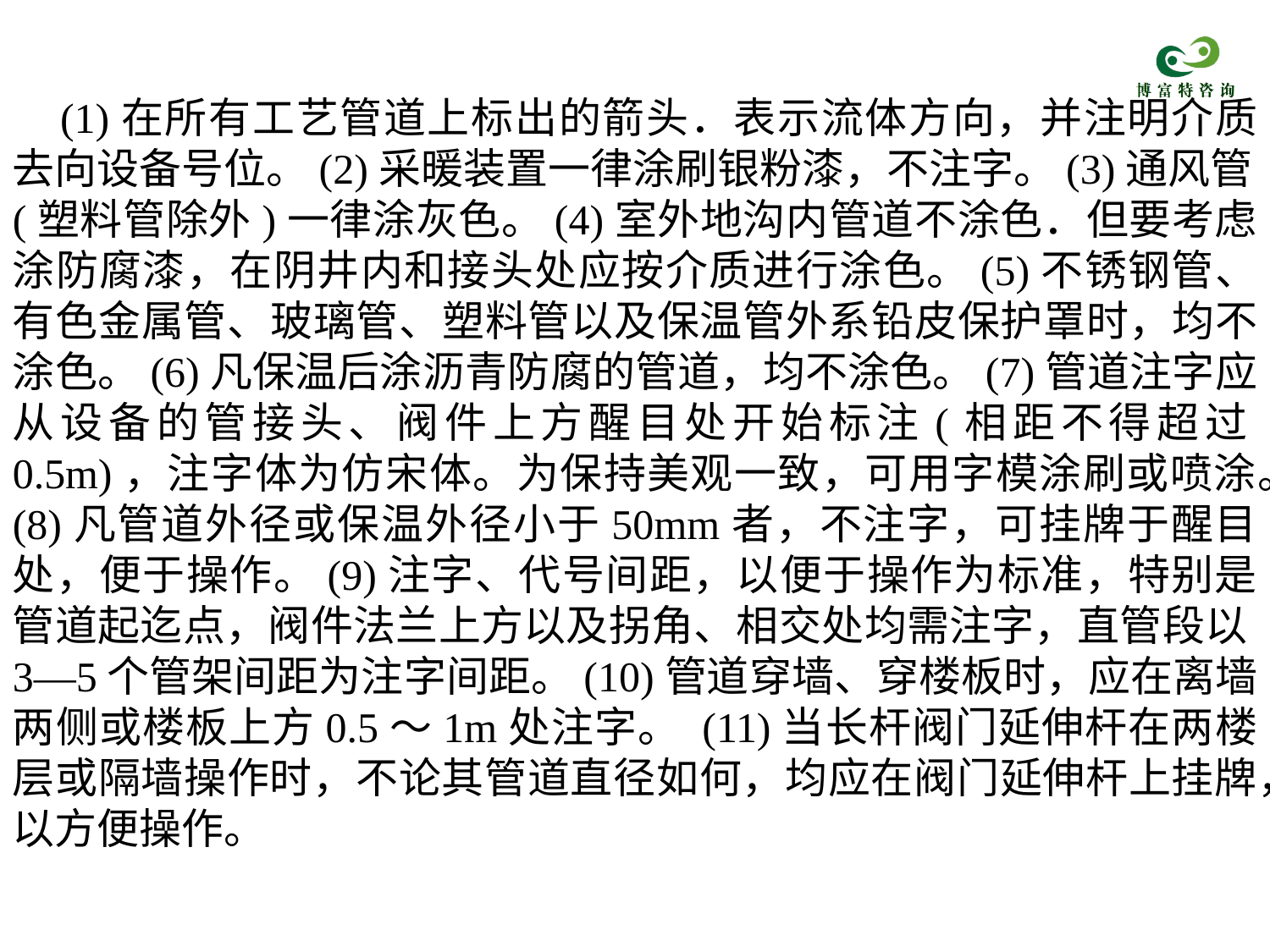

(1)在所有工艺管道上标出的箭头．表示流体方向，并注明介质去向设备号位。(2)采暖装置一律涂刷银粉漆，不注字。(3)通风管(塑料管除外)一律涂灰色。(4)室外地沟内管道不涂色．但要考虑涂防腐漆，在阴井内和接头处应按介质进行涂色。(5)不锈钢管、有色金属管、玻璃管、塑料管以及保温管外系铅皮保护罩时，均不涂色。(6)凡保温后涂沥青防腐的管道，均不涂色。(7)管道注字应从设备的管接头、阀件上方醒目处开始标注(相距不得超过0.5m)，注字体为仿宋体。为保持美观一致，可用字模涂刷或喷涂。(8)凡管道外径或保温外径小于50mm者，不注字，可挂牌于醒目处，便于操作。(9)注字、代号间距，以便于操作为标准，特别是管道起迄点，阀件法兰上方以及拐角、相交处均需注字，直管段以3—5个管架间距为注字间距。(10)管道穿墙、穿楼板时，应在离墙两侧或楼板上方0.5～1m处注字。 (11)当长杆阀门延伸杆在两楼层或隔墙操作时，不论其管道直径如何，均应在阀门延伸杆上挂牌，以方便操作。